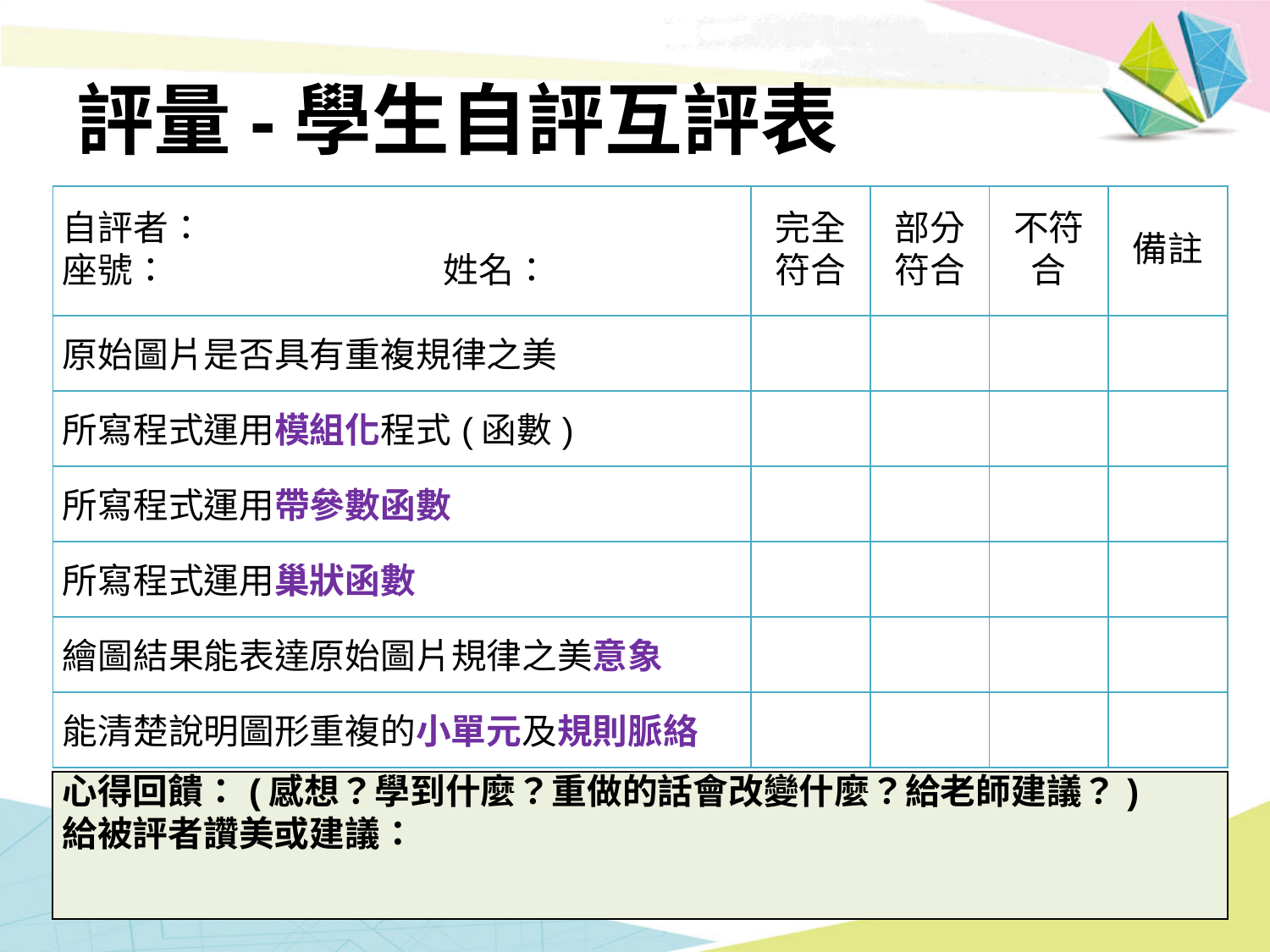

# 評量-學生自評互評表
| 自評者： 座號： 姓名： | 完全 符合 | 部分 符合 | 不符合 | 備註 |
| --- | --- | --- | --- | --- |
| 原始圖片是否具有重複規律之美 |  |  |  |  |
| 所寫程式運用模組化程式(函數) |  |  |  |  |
| 所寫程式運用帶參數函數 |  |  |  |  |
| 所寫程式運用巢狀函數 |  |  |  |  |
| 繪圖結果能表達原始圖片規律之美意象 |  |  |  |  |
| 能清楚說明圖形重複的小單元及規則脈絡 |  |  |  |  |
| 心得回饋：(感想？學到什麼？重做的話會改變什麼？給老師建議？) 給被評者讚美或建議： |
| --- |